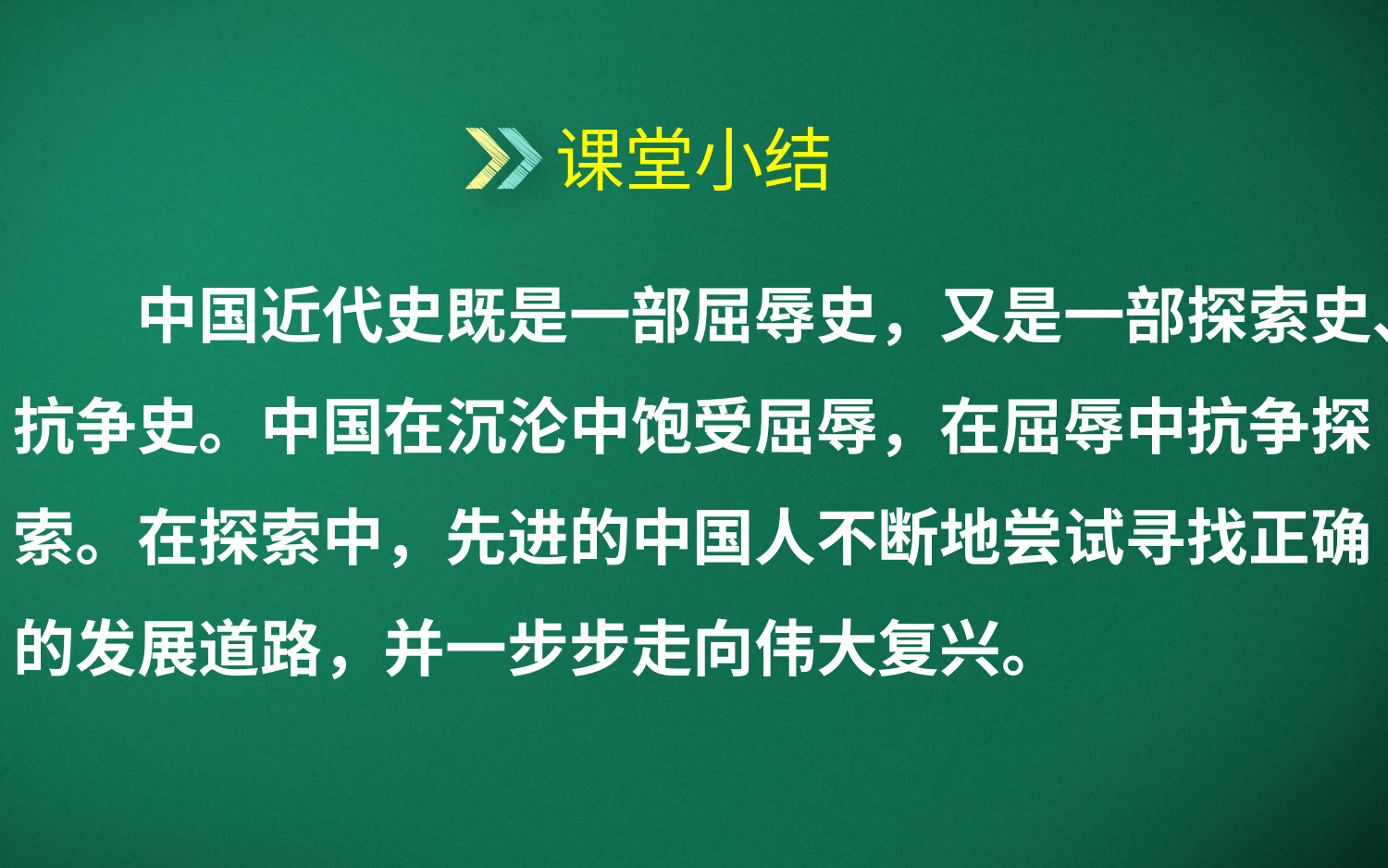

课堂小结

中国近代史既是一部屈辱史，又是一部探索史、抗争史。中国在沉沦中饱受屈辱，在屈辱中抗争探索。在探索中，先进的中国人不断地尝试寻找正确的发展道路，并一步步走向伟大复兴。